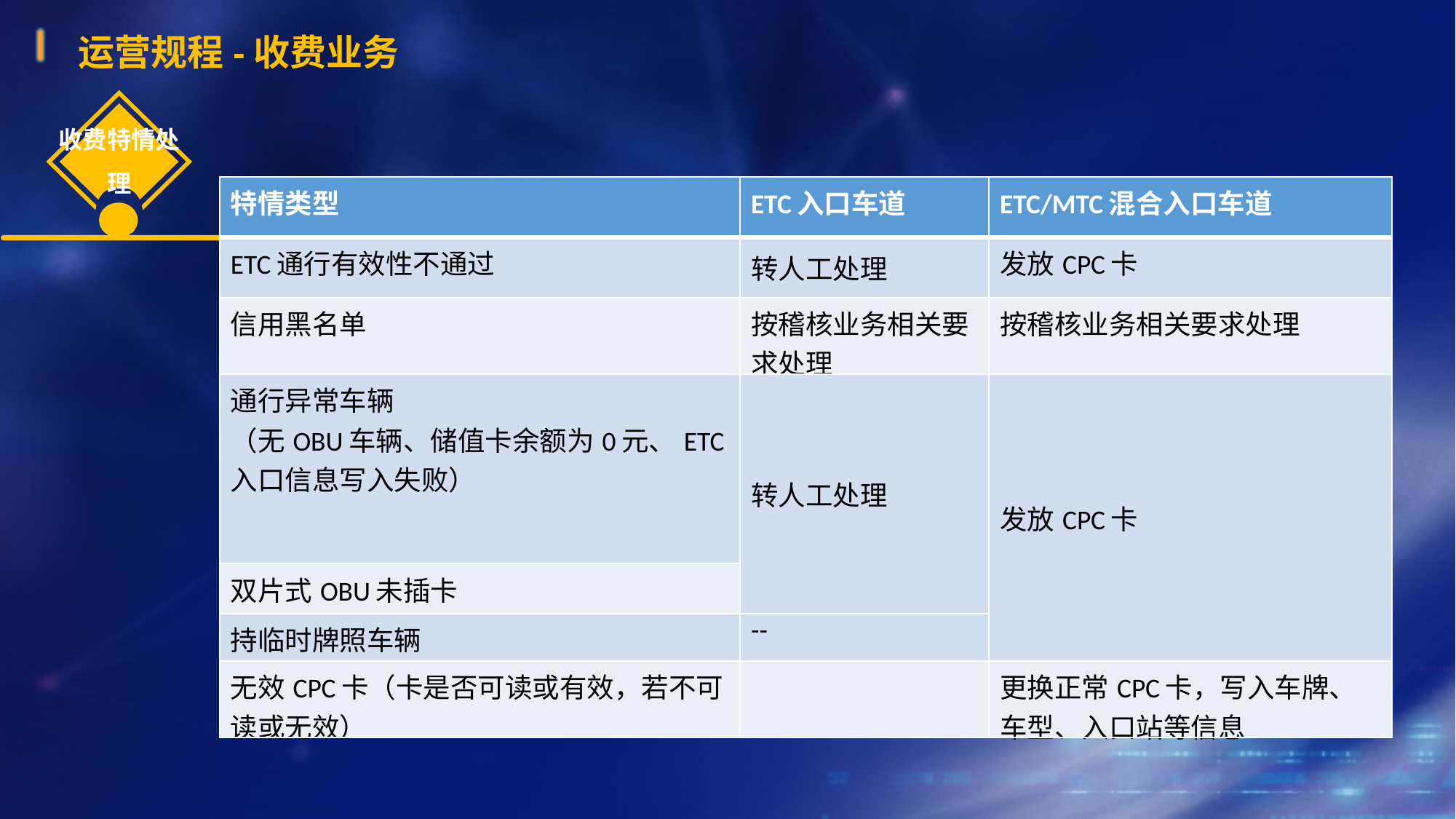

运营规程-收费业务
收费特情处理
| 特情类型 | ETC入口车道 | ETC/MTC混合入口车道 |
| --- | --- | --- |
| ETC通行有效性不通过 | 转人工处理 | 发放CPC卡 |
| 信用黑名单 | 按稽核业务相关要求处理 | 按稽核业务相关要求处理 |
| 通行异常车辆 （无OBU车辆、储值卡余额为0元、ETC入口信息写入失败） | 转人工处理 | 发放CPC卡 |
| 双片式OBU未插卡 |  |  |
| 持临时牌照车辆 | -- |  |
| 无效CPC卡（卡是否可读或有效，若不可读或无效） |  | 更换正常CPC卡，写入车牌、车型、入口站等信息 |